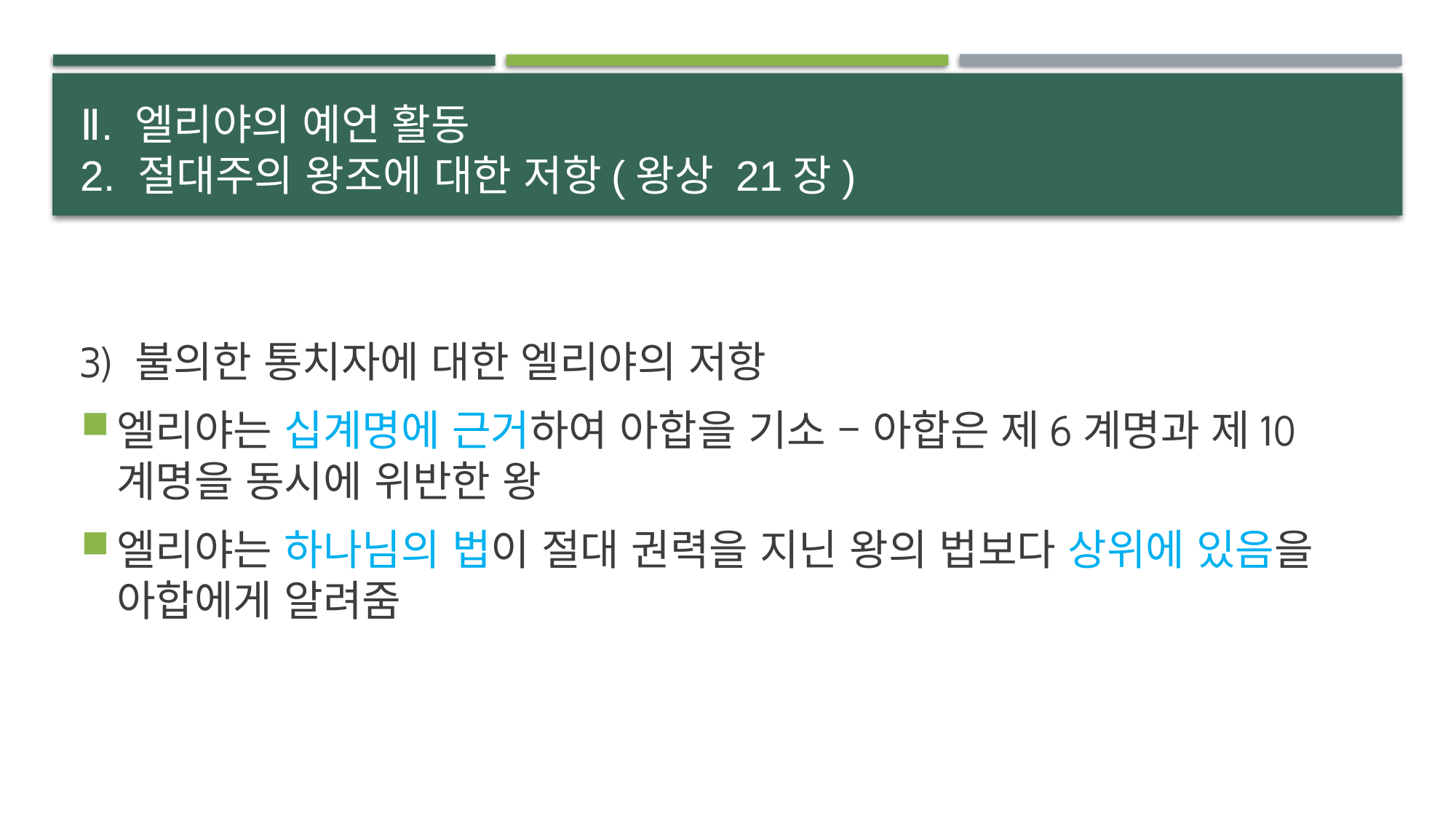

# Ⅱ. 엘리야의 예언 활동 2. 절대주의 왕조에 대한 저항(왕상 21장)
3) 불의한 통치자에 대한 엘리야의 저항
엘리야는 십계명에 근거하여 아합을 기소 – 아합은 제6계명과 제10계명을 동시에 위반한 왕
엘리야는 하나님의 법이 절대 권력을 지닌 왕의 법보다 상위에 있음을 아합에게 알려줌